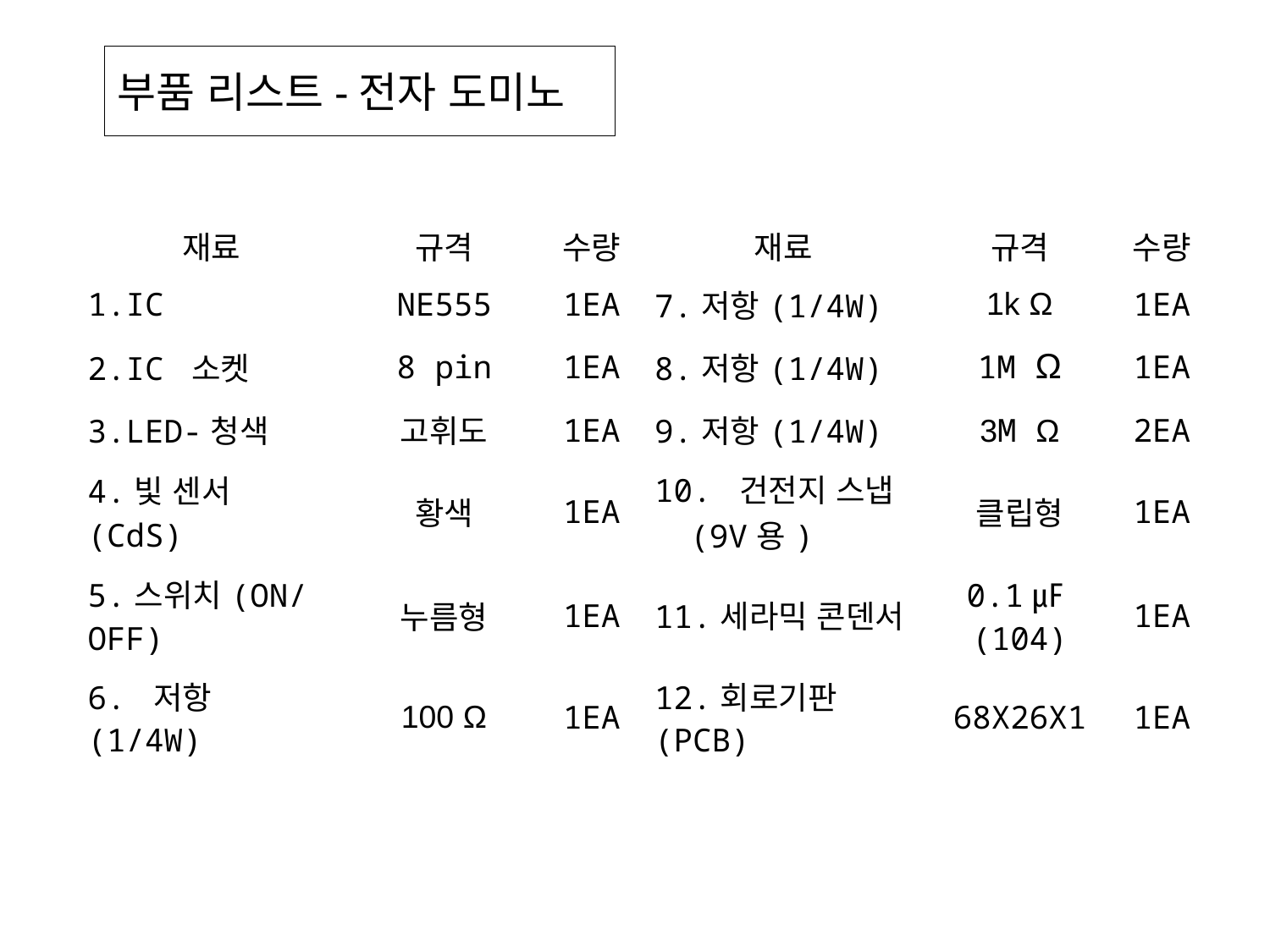

# 부품 리스트-전자 도미노
| 재료 | 규격 | 수량 | 재료 | 규격 | 수량 |
| --- | --- | --- | --- | --- | --- |
| 1.IC | NE555 | 1EA | 7.저항(1/4W) | 1k Ω | 1EA |
| 2.IC 소켓 | 8 pin | 1EA | 8.저항(1/4W) | 1M Ω | 1EA |
| 3.LED-청색 | 고휘도 | 1EA | 9.저항(1/4W) | 3M Ω | 2EA |
| 4.빛 센서(CdS) | 황색 | 1EA | 10. 건전지 스냅 (9V용) | 클립형 | 1EA |
| 5.스위치(ON/OFF) | 누름형 | 1EA | 11.세라믹 콘덴서 | 0.1㎌(104) | 1EA |
| 6. 저항(1/4W) | 100 Ω | 1EA | 12.회로기판(PCB) | 68X26X1 | 1EA |